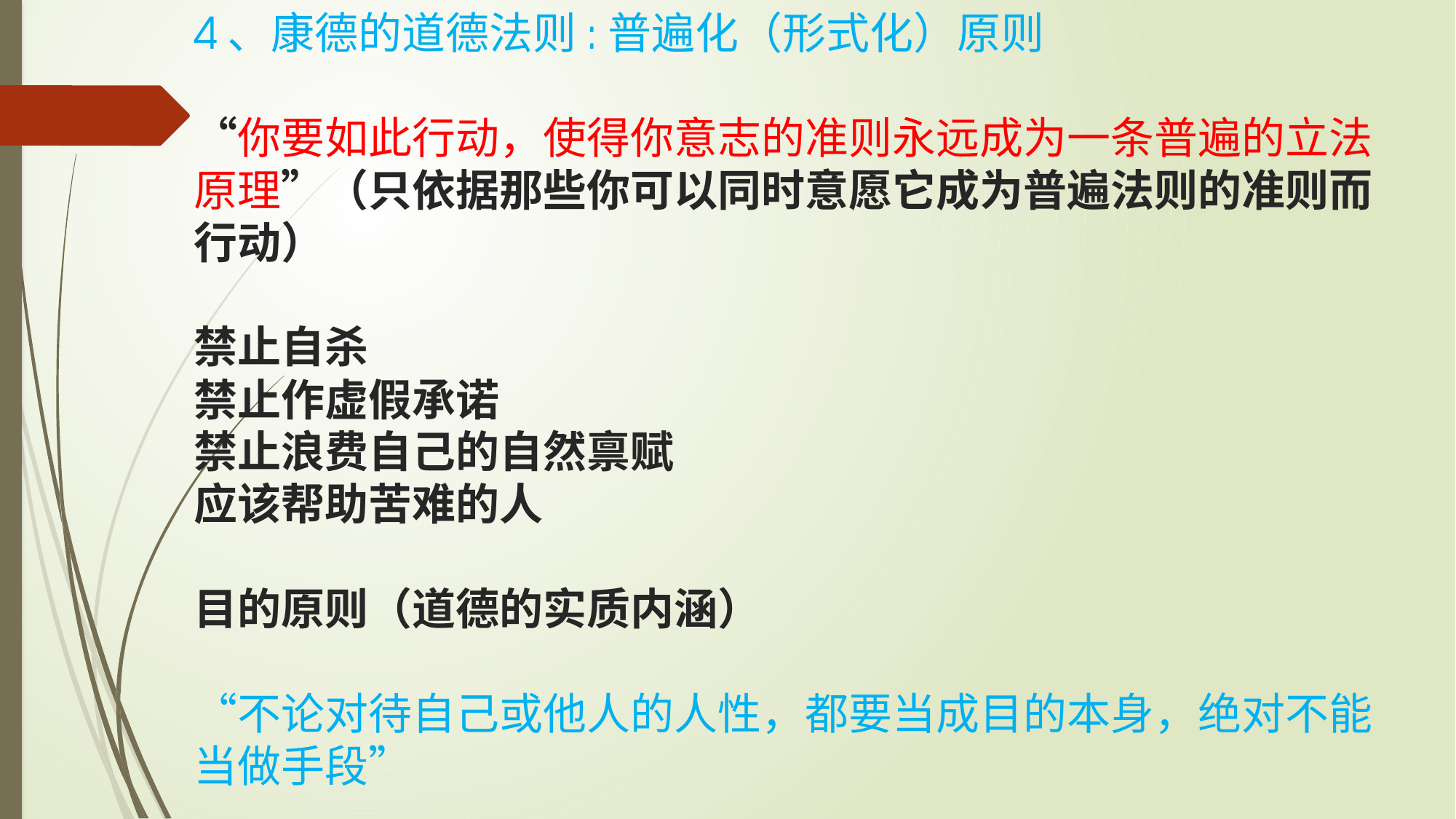

# 4、康德的道德法则:普遍化（形式化）原则 “你要如此行动，使得你意志的准则永远成为一条普遍的立法原理”（只依据那些你可以同时意愿它成为普遍法则的准则而行动）   禁止自杀 禁止作虚假承诺 禁止浪费自己的自然禀赋 应该帮助苦难的人   目的原则（道德的实质内涵）   “不论对待自己或他人的人性，都要当成目的本身，绝对不能当做手段”   自律原则（道德本身的本质内涵）